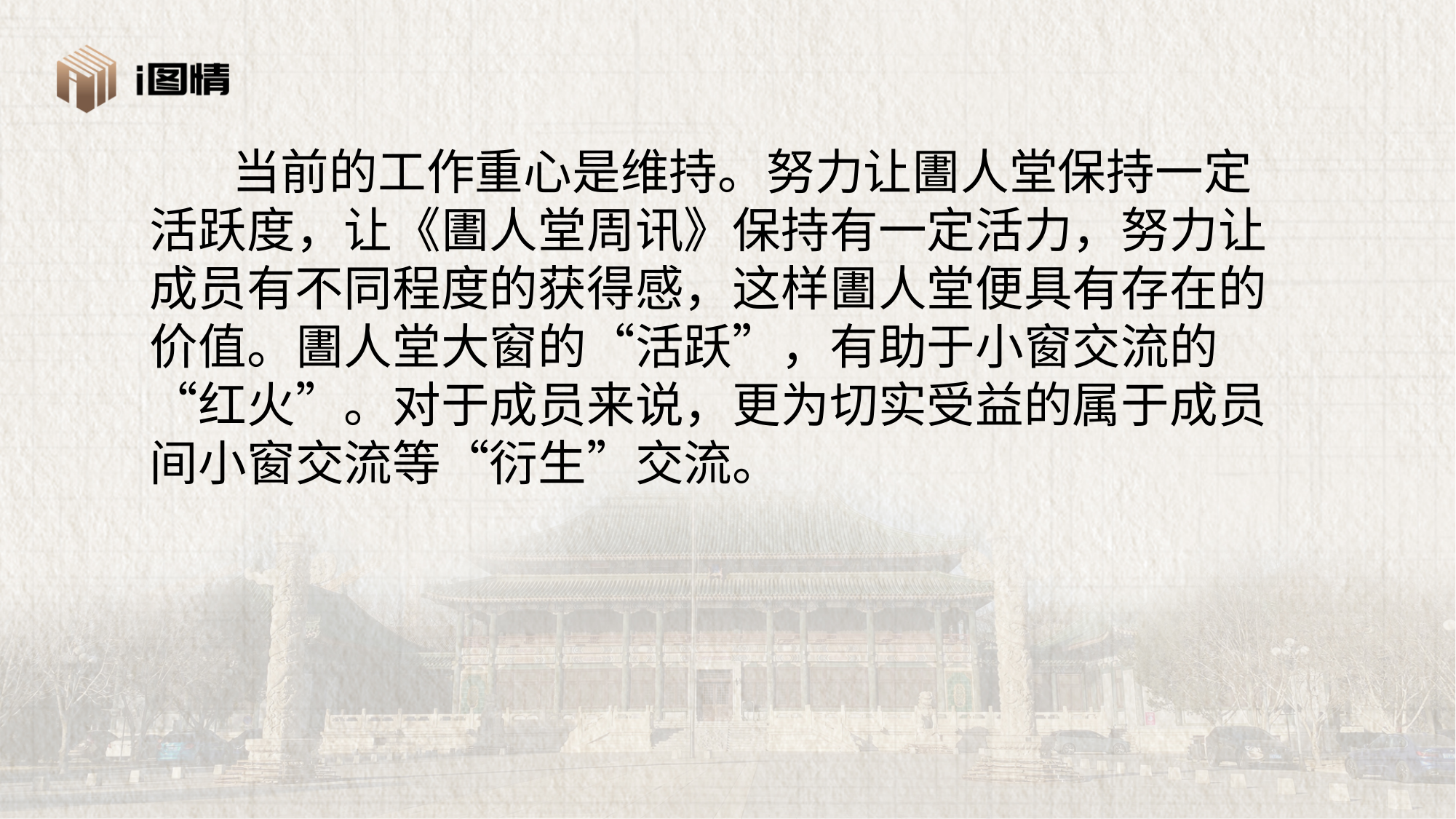

当前的工作重心是维持。努力让圕人堂保持一定活跃度，让《圕人堂周讯》保持有一定活力，努力让成员有不同程度的获得感，这样圕人堂便具有存在的价值。圕人堂大窗的“活跃”，有助于小窗交流的“红火”。对于成员来说，更为切实受益的属于成员间小窗交流等“衍生”交流。

44